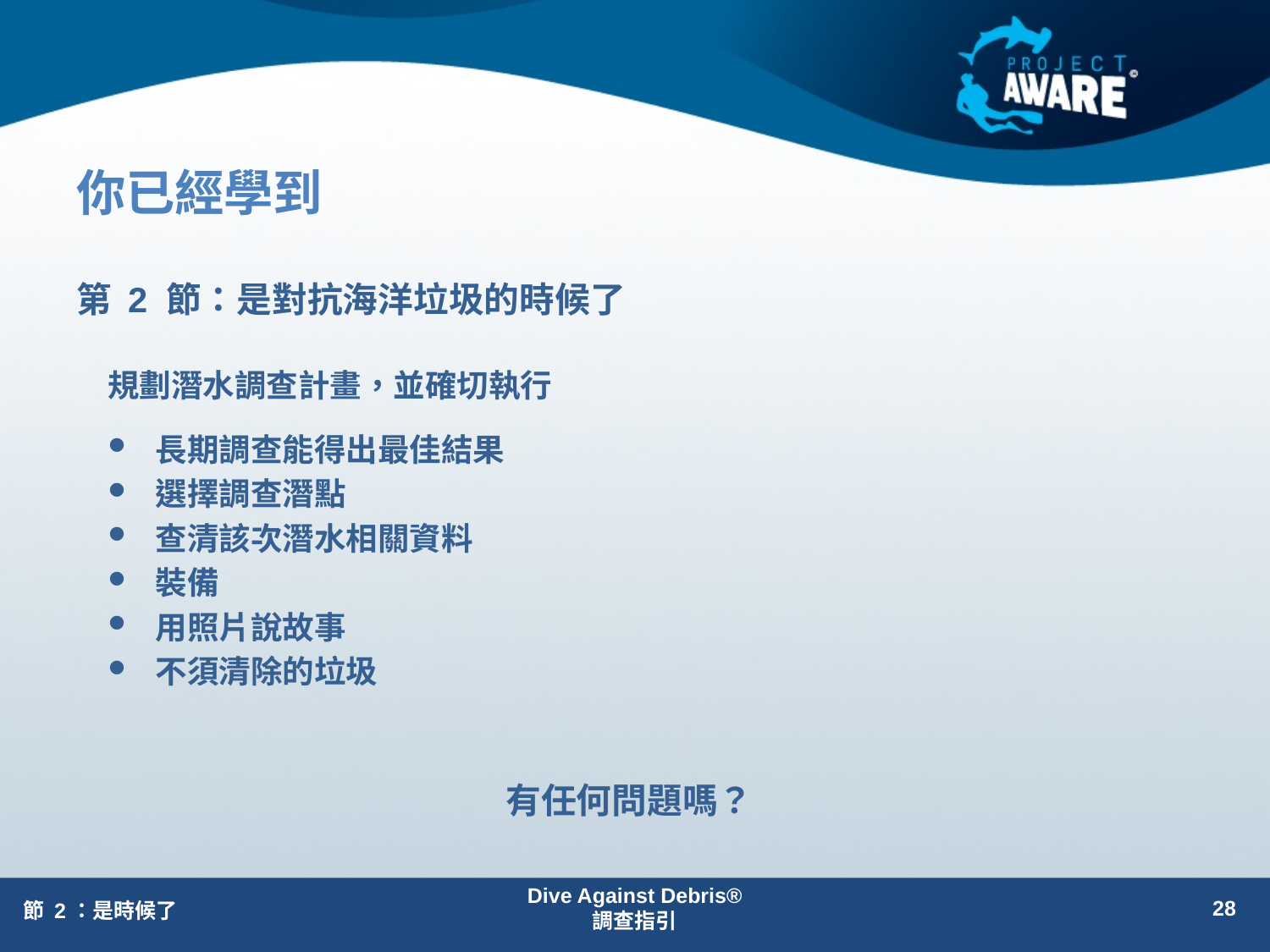

# 你已經學到
第 2 節：是對抗海洋垃圾的時候了
規劃潛水調查計畫，並確切執行
長期調查能得出最佳結果
選擇調查潛點
查清該次潛水相關資料
裝備
用照片說故事
不須清除的垃圾
有任何問題嗎？
Dive Against Debris®
調查指引
28
節 2：是時候了